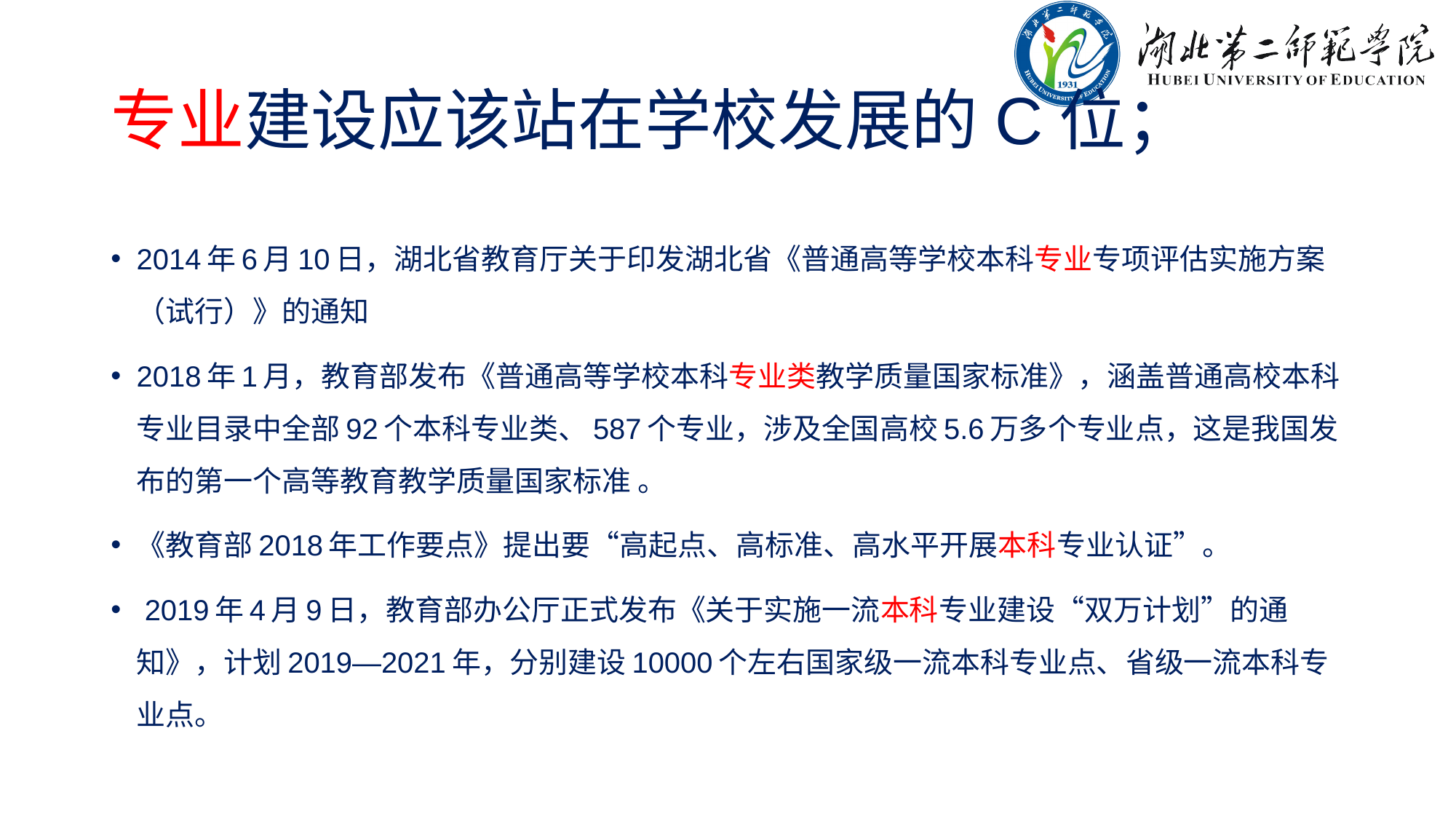

# 专业建设应该站在学校发展的C位；
2014年6月10日，湖北省教育厅关于印发湖北省《普通高等学校本科专业专项评估实施方案（试行）》的通知
2018年1月，教育部发布《普通高等学校本科专业类教学质量国家标准》，涵盖普通高校本科专业目录中全部92个本科专业类、587个专业，涉及全国高校5.6万多个专业点，这是我国发布的第一个高等教育教学质量国家标准 。
《教育部2018年工作要点》提出要“高起点、高标准、高水平开展本科专业认证”。
 2019年4月9日，教育部办公厅正式发布《关于实施一流本科专业建设“双万计划”的通知》，计划2019—2021年，分别建设10000个左右国家级一流本科专业点、省级一流本科专业点。